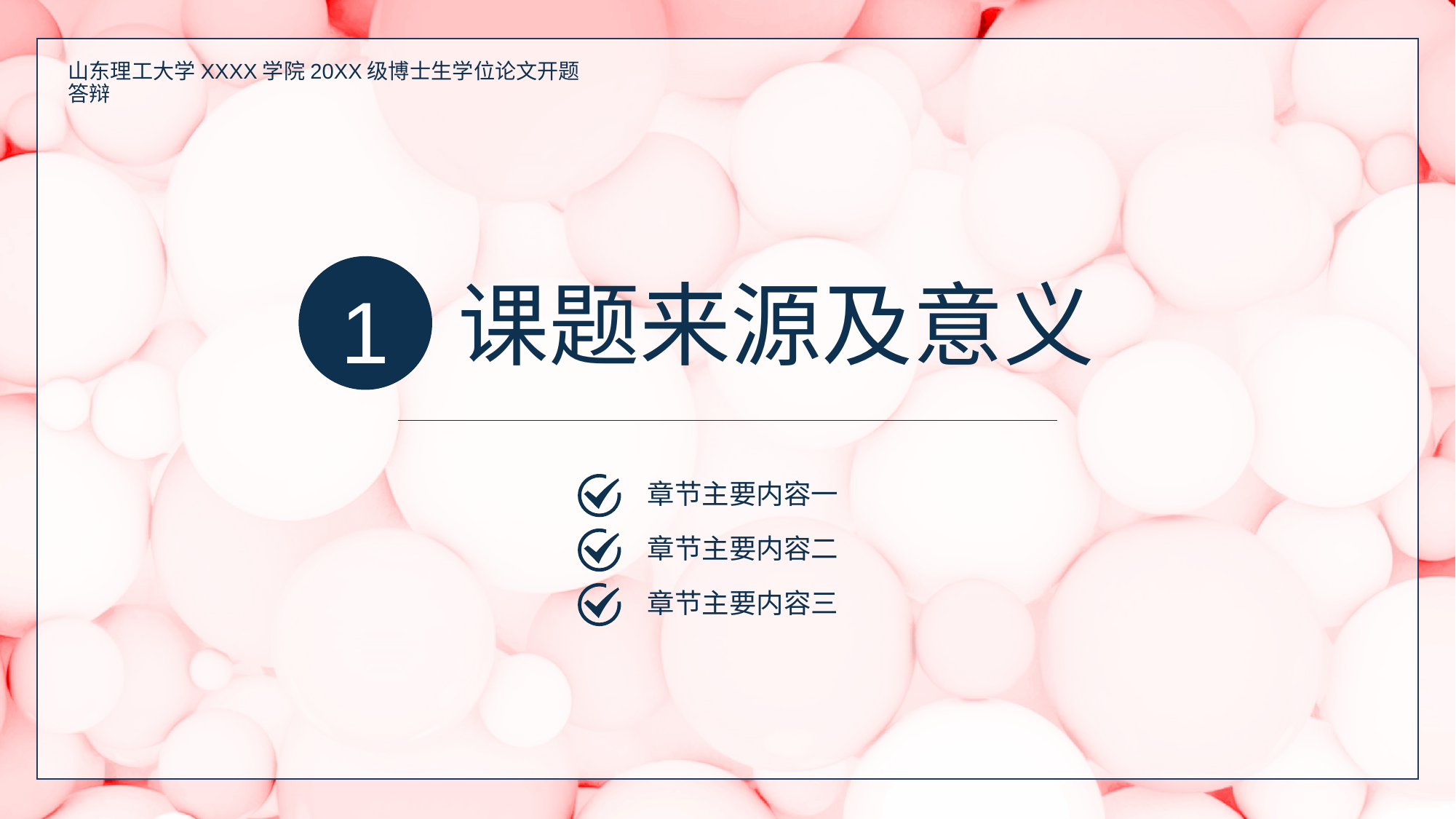

山东理工大学XXXX学院20XX级博士生学位论文开题答辩
课题来源及意义
1
章节主要内容一
章节主要内容二
章节主要内容三